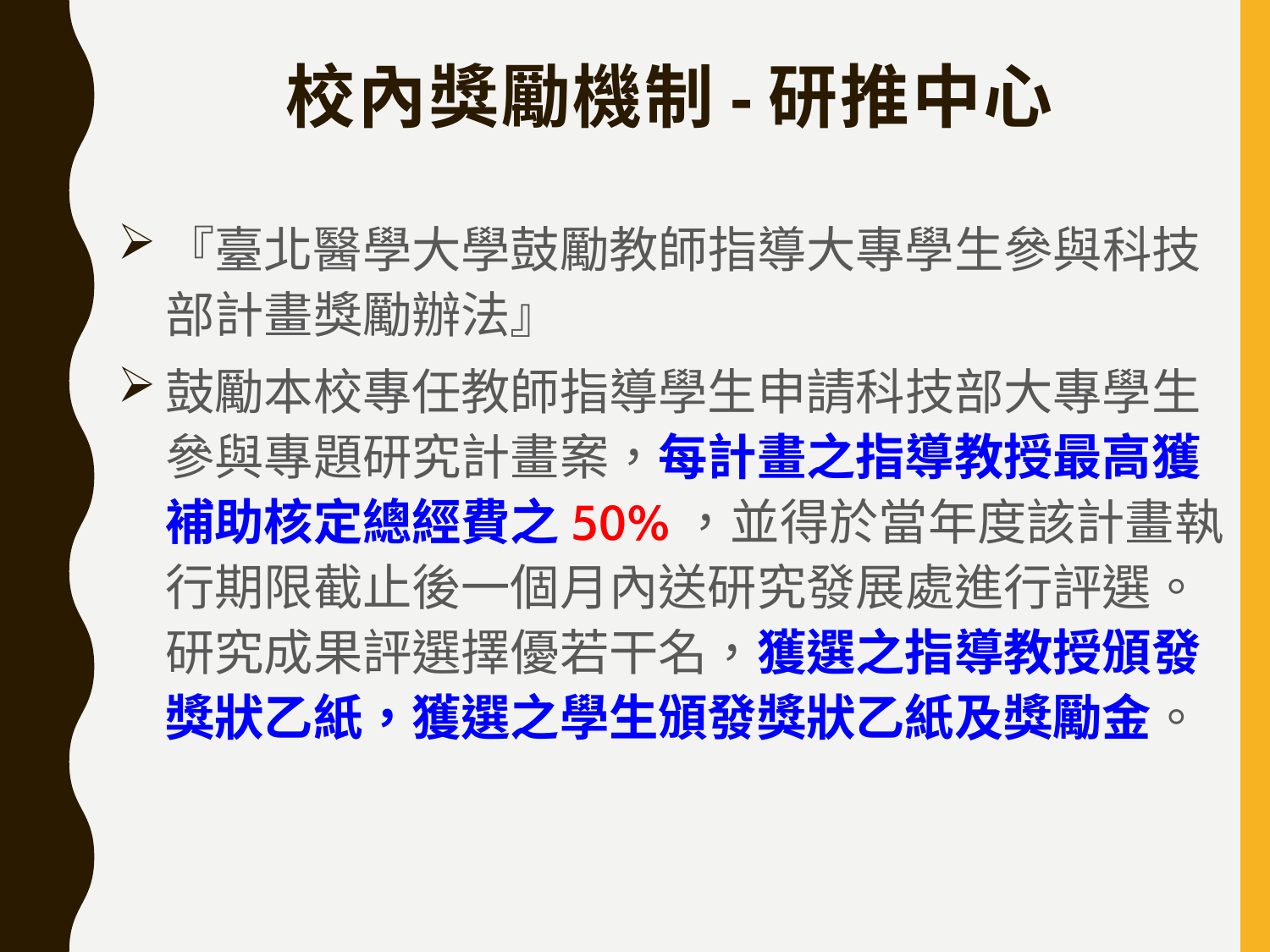

# 校內獎勵機制-研推中心
『臺北醫學大學鼓勵教師指導大專學生參與科技部計畫獎勵辦法』
鼓勵本校專任教師指導學生申請科技部大專學生參與專題研究計畫案，每計畫之指導教授最高獲補助核定總經費之50%，並得於當年度該計畫執行期限截止後一個月內送研究發展處進行評選。研究成果評選擇優若干名，獲選之指導教授頒發獎狀乙紙，獲選之學生頒發獎狀乙紙及獎勵金。